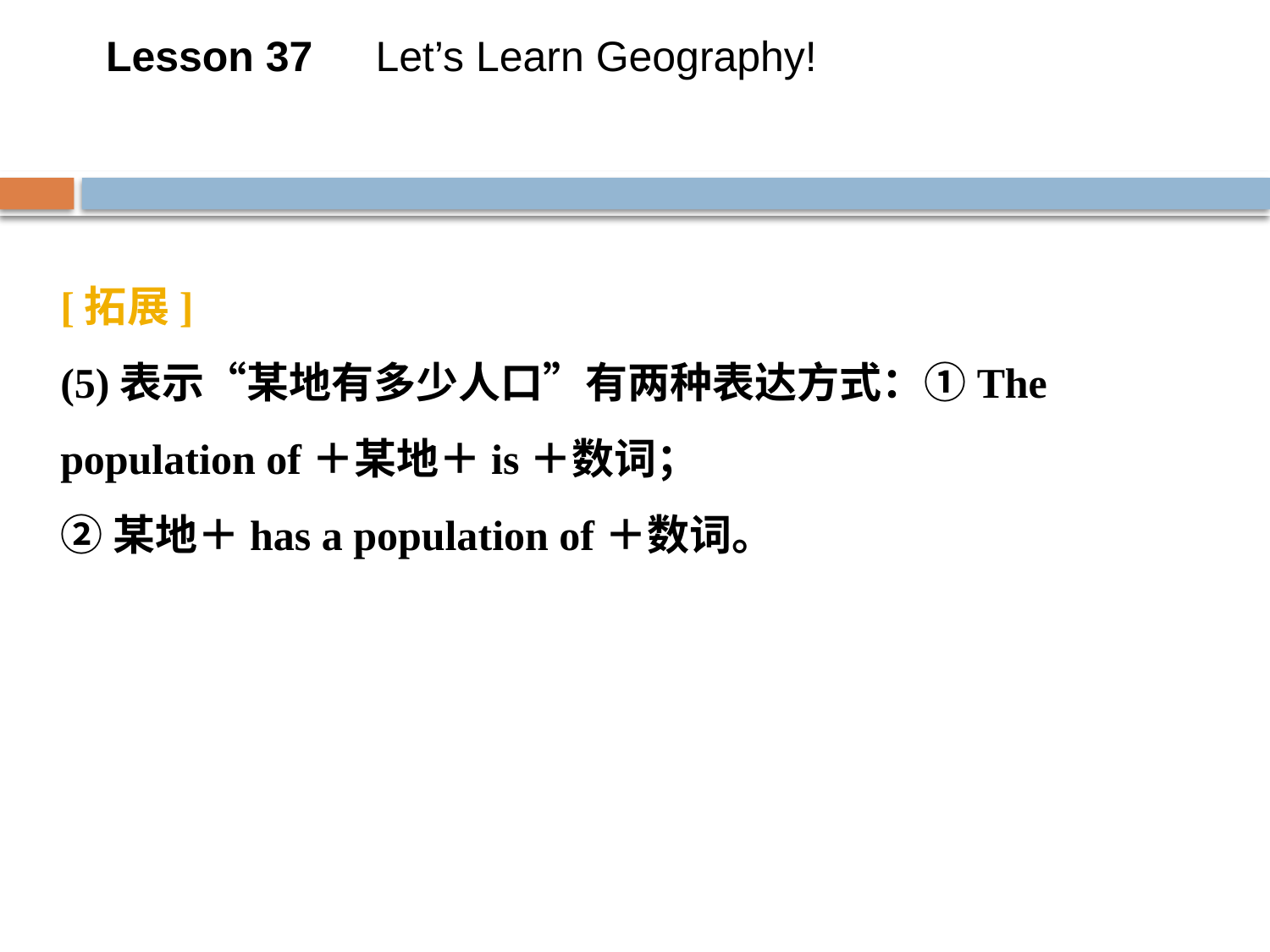

Lesson 37　Let’s Learn Geography!
[拓展]
(5)表示“某地有多少人口”有两种表达方式：①The population of＋某地＋is＋数词；
②某地＋has a population of＋数词。